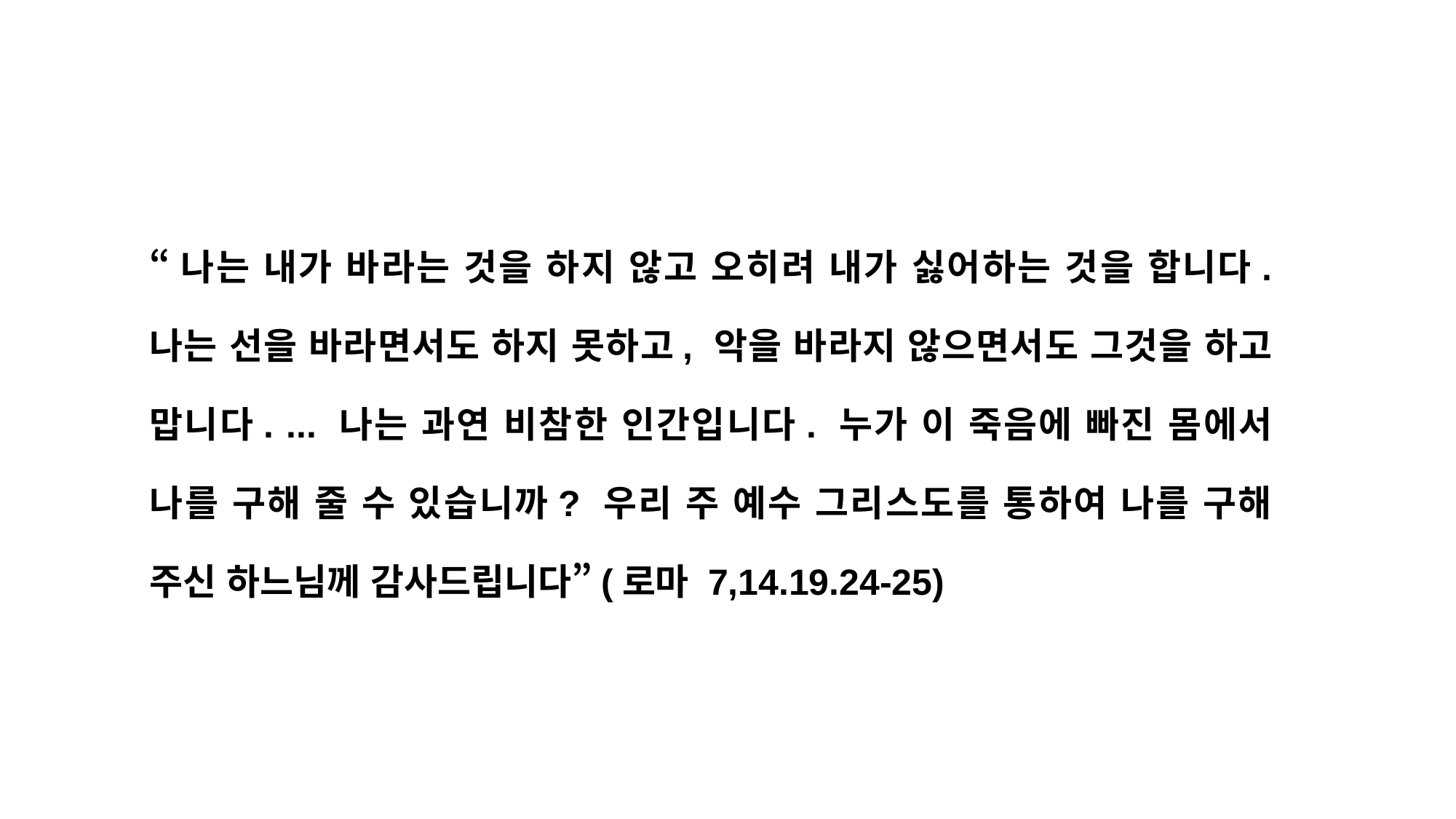

“나는 내가 바라는 것을 하지 않고 오히려 내가 싫어하는 것을 합니다. 나는 선을 바라면서도 하지 못하고, 악을 바라지 않으면서도 그것을 하고 맙니다. ... 나는 과연 비참한 인간입니다. 누가 이 죽음에 빠진 몸에서 나를 구해 줄 수 있습니까? 우리 주 예수 그리스도를 통하여 나를 구해 주신 하느님께 감사드립니다”(로마 7,14.19.24-25)